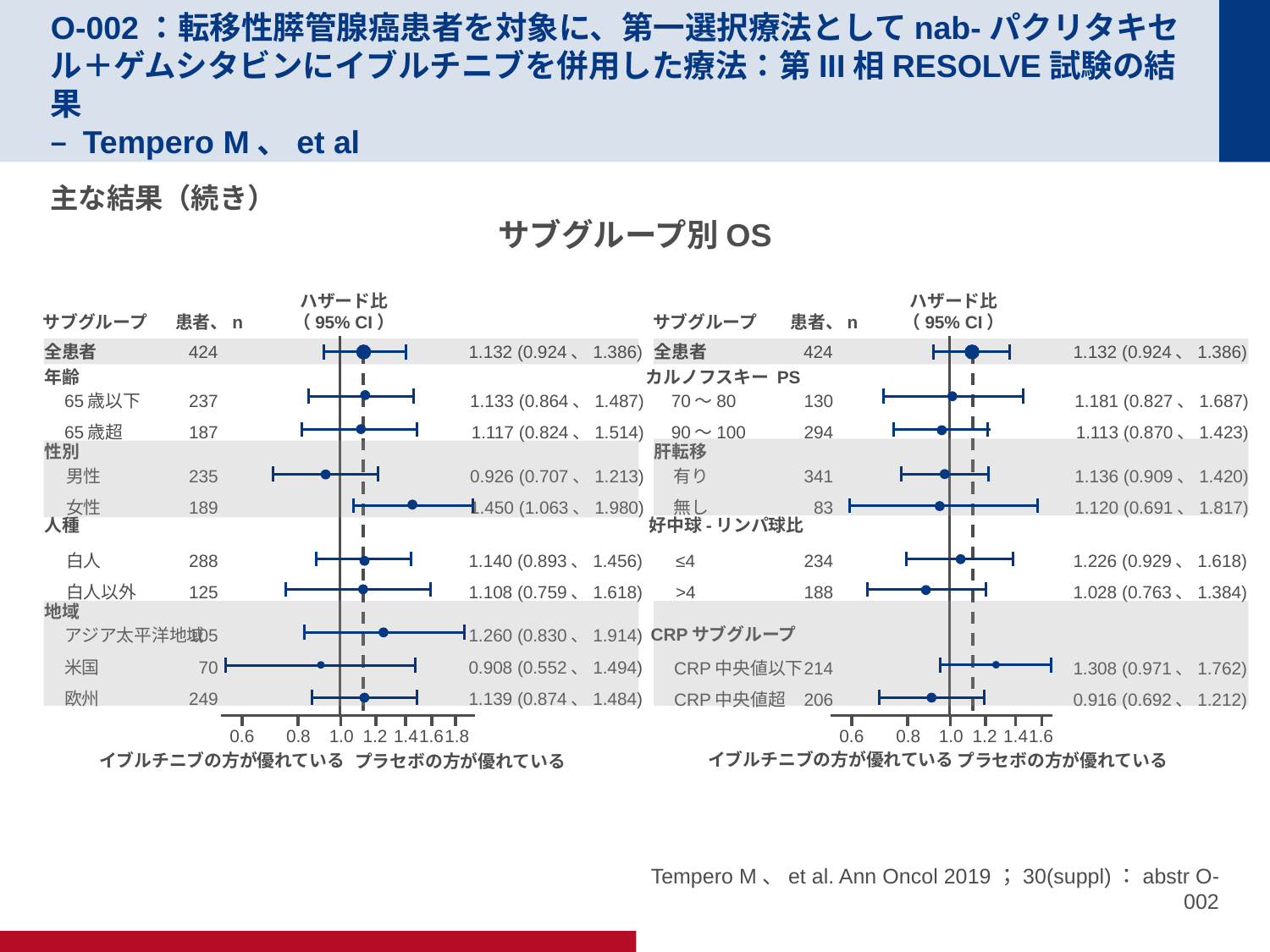

# O-002：転移性膵管腺癌患者を対象に、第一選択療法としてnab-パクリタキセル＋ゲムシタビンにイブルチニブを併用した療法：第III相RESOLVE試験の結果 – Tempero M、et al
主な結果（続き）

サブグループ別OS
ハザード比
（95% CI）
サブグループ
患者、n
全患者
424
1.132 (0.924、1.386)
0.6
0.8
1.0
1.2
1.4
1.6
1.8
イブルチニブの方が優れている
プラセボの方が優れている

年齢
65歳以下
65歳超
237
187
1.133 (0.864、1.487)
1.117 (0.824、1.514)

性別

男性
女性
235
189
0.926 (0.707、1.213)
1.450 (1.063、1.980)

人種
白人
白人以外
288
125
1.140 (0.893、1.456)
1.108 (0.759、1.618)

地域

アジア太平洋地域
米国
欧州
105
70
249
1.260 (0.830、1.914)
0.908 (0.552、1.494)
1.139 (0.874、1.484)

ハザード比
（95% CI）
サブグループ
患者、n
全患者
424
1.132 (0.924、1.386)
0.6
0.8
1.0
1.2
1.4
1.6
イブルチニブの方が優れている
プラセボの方が優れている

カルノフスキー PS
70～80
90～100
130
294
1.181 (0.827、1.687)
1.113 (0.870、1.423)

肝転移

有り
無し
341
83
1.136 (0.909、1.420)
1.120 (0.691、1.817)

好中球-リンパ球比
≤4
>4
234
188
1.226 (0.929、1.618)
1.028 (0.763、1.384)

CRPサブグループ
CRP中央値以下
CRP中央値超
214
206
1.308 (0.971、1.762)
0.916 (0.692、1.212)

Tempero M、et al. Ann Oncol 2019；30(suppl)：abstr O-002